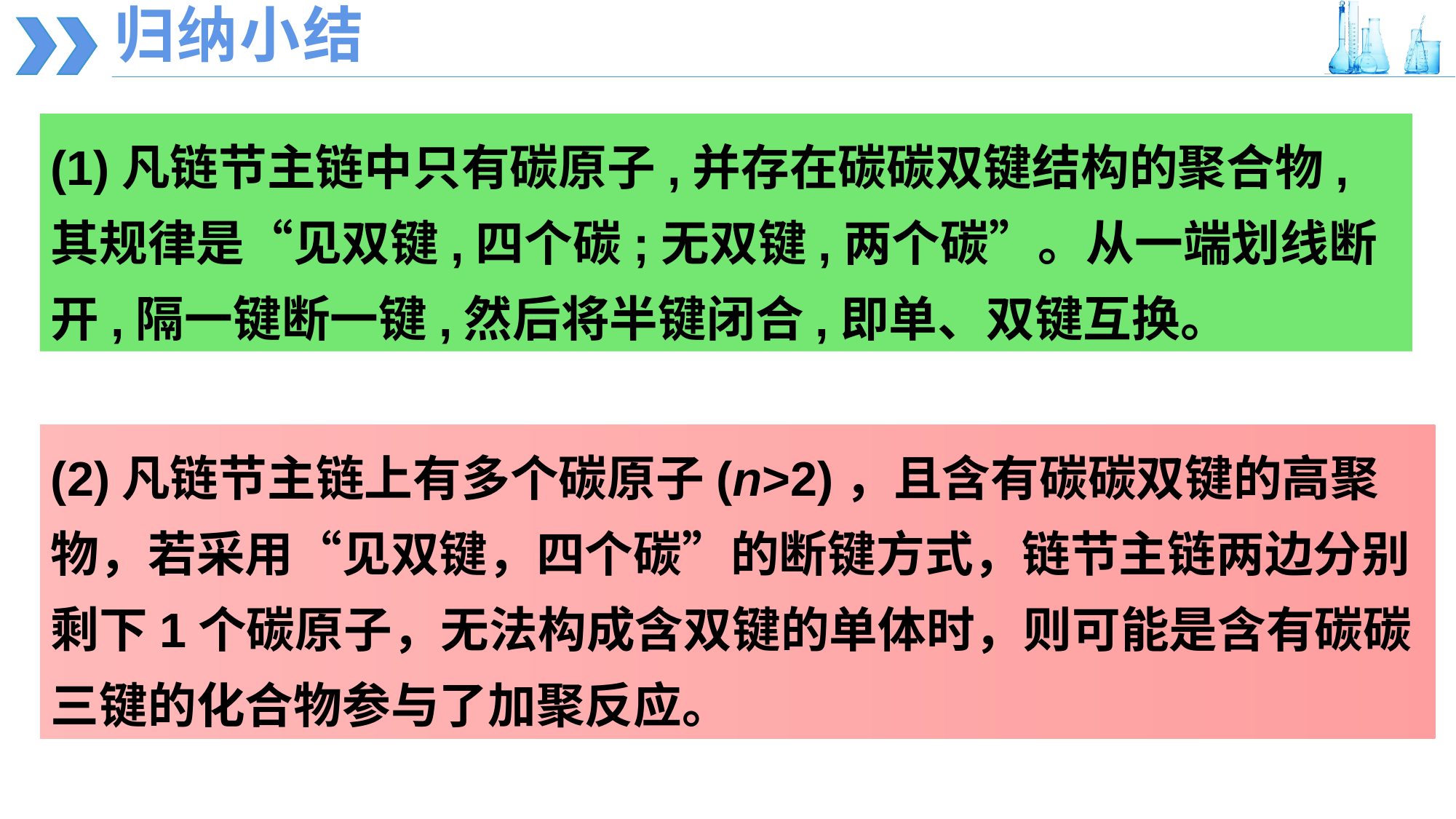

归纳小结
(1)凡链节主链中只有碳原子,并存在碳碳双键结构的聚合物,其规律是“见双键,四个碳;无双键,两个碳”。从一端划线断开,隔一键断一键,然后将半键闭合,即单、双键互换。
(2)凡链节主链上有多个碳原子(n>2)，且含有碳碳双键的高聚物，若采用“见双键，四个碳”的断键方式，链节主链两边分别剩下1个碳原子，无法构成含双键的单体时，则可能是含有碳碳三键的化合物参与了加聚反应。